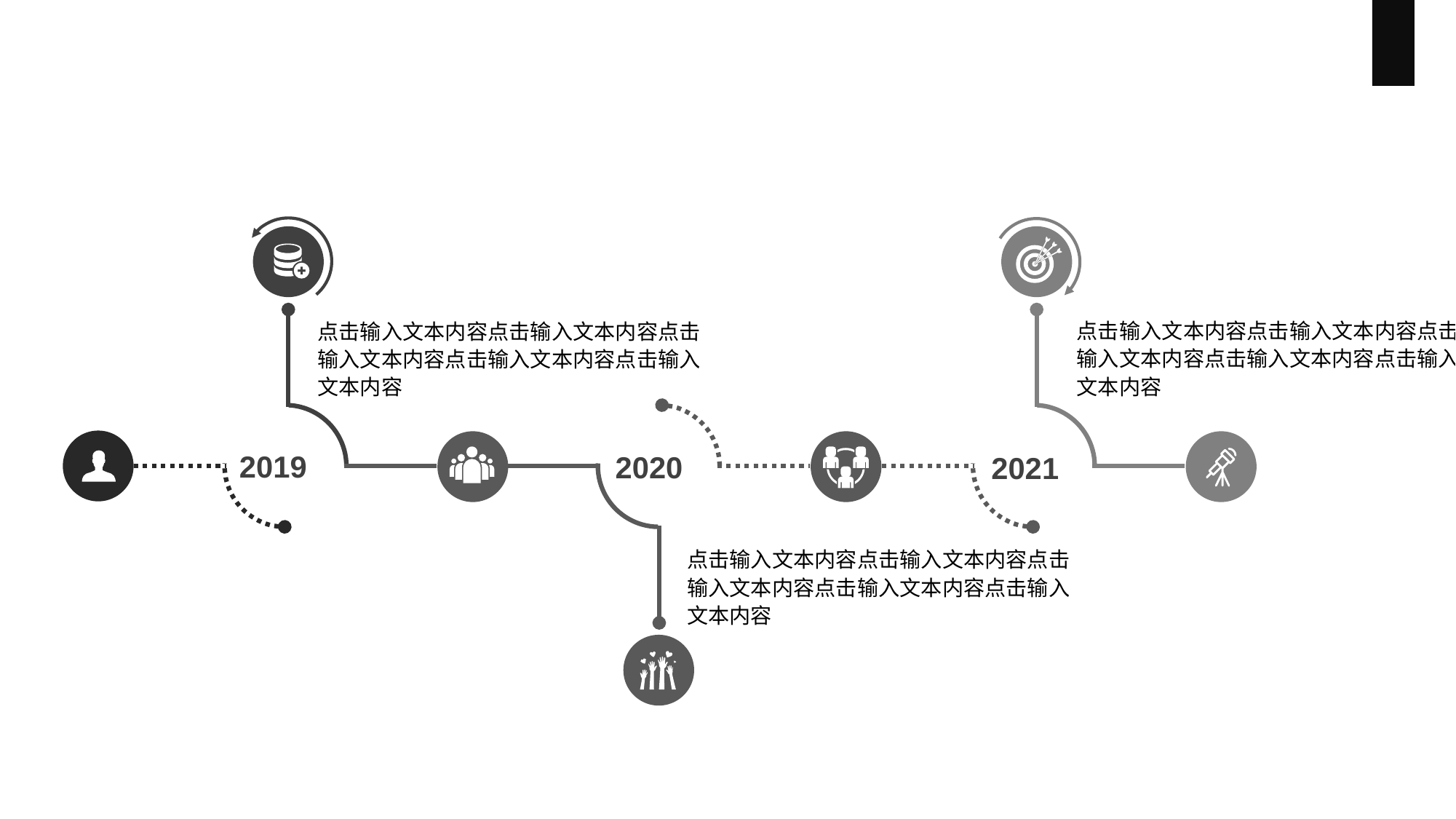

18

点击输入文本内容点击输入文本内容点击输入文本内容点击输入文本内容点击输入文本内容
点击输入文本内容点击输入文本内容点击输入文本内容点击输入文本内容点击输入文本内容

2019
2020
2021

点击输入文本内容点击输入文本内容点击输入文本内容点击输入文本内容点击输入文本内容